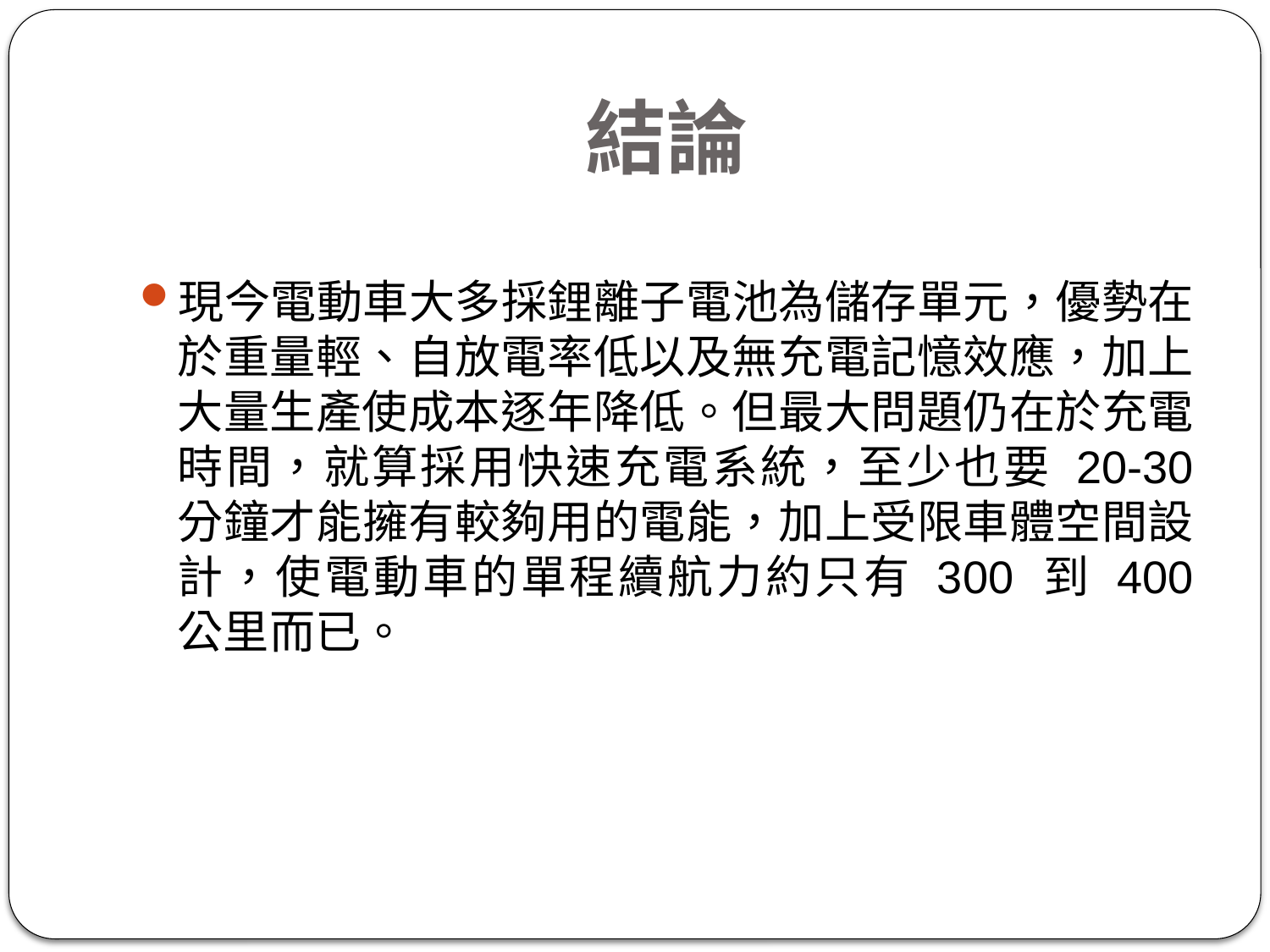

# 結論

現今電動車大多採鋰離子電池為儲存單元，優勢在於重量輕、自放電率低以及無充電記憶效應，加上大量生產使成本逐年降低。但最大問題仍在於充電時間，就算採用快速充電系統，至少也要 20-30 分鐘才能擁有較夠用的電能，加上受限車體空間設計，使電動車的單程續航力約只有 300 到 400 公里而已。